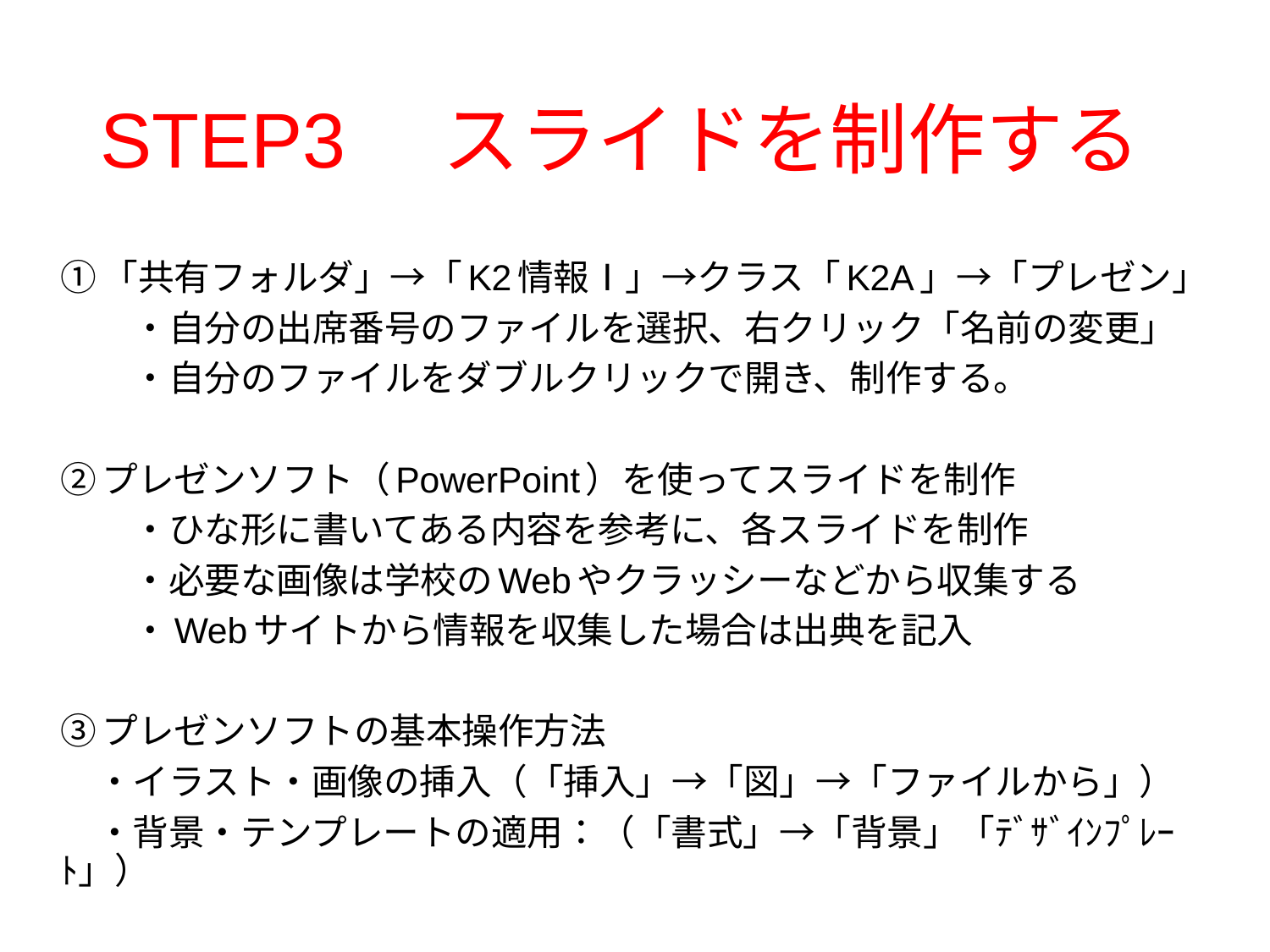

# STEP3　スライドを制作する
①「共有フォルダ」→「K2情報Ⅰ」→クラス「K2A」→「プレゼン」
　　・自分の出席番号のファイルを選択、右クリック「名前の変更」
　　・自分のファイルをダブルクリックで開き、制作する。

②プレゼンソフト（PowerPoint）を使ってスライドを制作
　　・ひな形に書いてある内容を参考に、各スライドを制作
　　・必要な画像は学校のWebやクラッシーなどから収集する
　　・Webサイトから情報を収集した場合は出典を記入

③プレゼンソフトの基本操作方法
　・イラスト・画像の挿入（「挿入」→「図」→「ファイルから」）
　・背景・テンプレートの適用：（「書式」→「背景」「ﾃﾞｻﾞｲﾝﾌﾟﾚｰﾄ」）